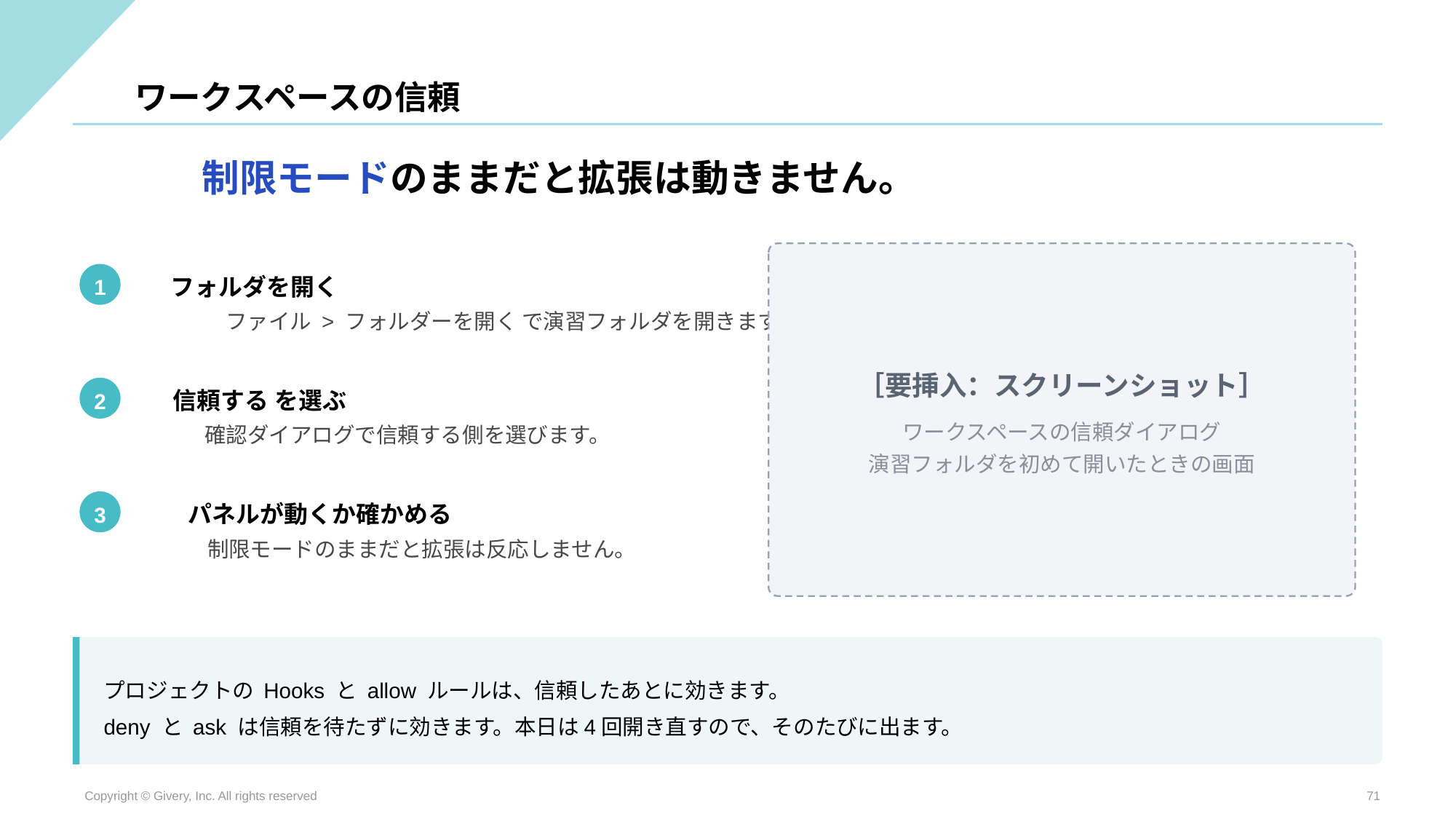

ワークスペースの信頼

制限モードのままだと拡張は動きません。

フォルダを開く
1
ファイル > フォルダーを開く で演習フォルダを開きます。
［要挿入：スクリーンショット］

信頼する を選ぶ
2
ワークスペースの信頼ダイアログ
確認ダイアログで信頼する側を選びます。
演習フォルダを初めて開いたときの画面

パネルが動くか確かめる
3
制限モードのままだと拡張は反応しません。

プロジェクトの Hooks と allow ルールは、信頼したあとに効きます。
deny と ask は信頼を待たずに効きます。本日は4回開き直すので、そのたびに出ます。
Copyright © Givery, Inc. All rights reserved
71